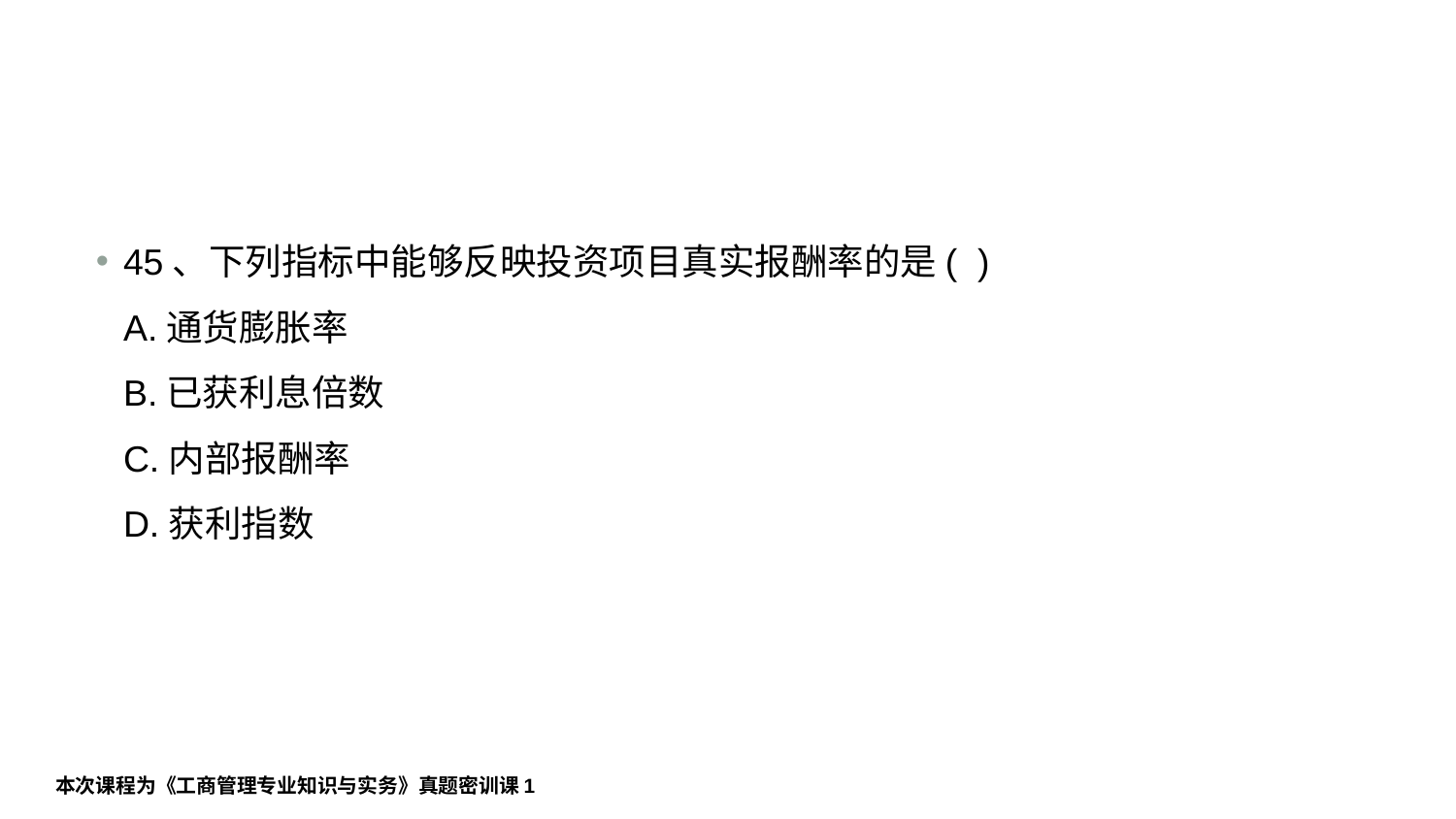

45、下列指标中能够反映投资项目真实报酬率的是(  )
A.通货膨胀率
B.已获利息倍数
C.内部报酬率
D.获利指数